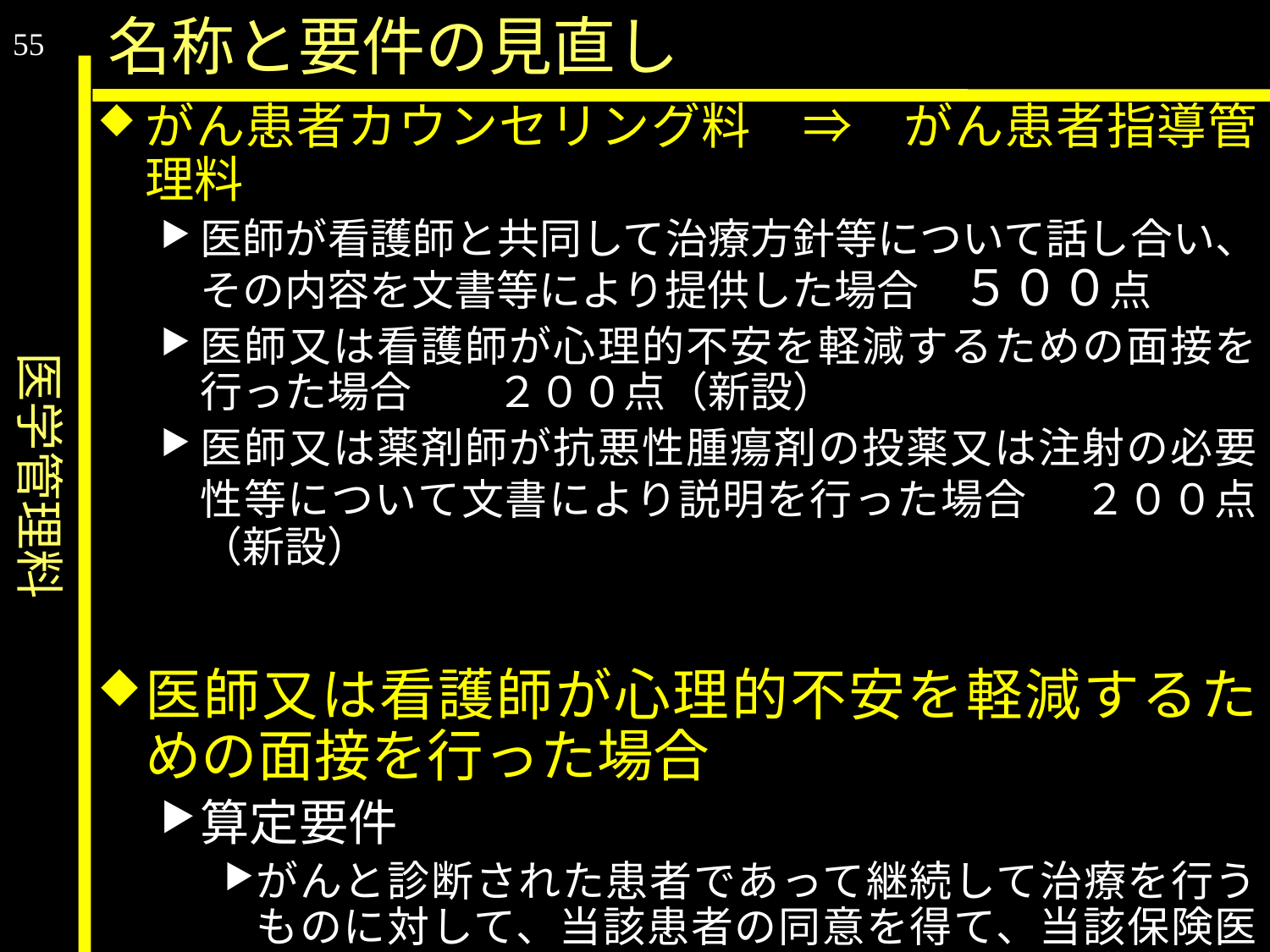

医学管理料
名称と要件の見直し
55

がん患者カウンセリング料　⇒　がん患者指導管理料
医師が看護師と共同して治療方針等について話し合い、その内容を文書等により提供した場合　５００点
医師又は看護師が心理的不安を軽減するための面接を行った場合　　２００点（新設）
医師又は薬剤師が抗悪性腫瘍剤の投薬又は注射の必要性等について文書により説明を行った場合　 ２００点（新設）

医師又は看護師が心理的不安を軽減するための面接を行った場合
算定要件
がんと診断された患者であって継続して治療を行うものに対して、当該患者の同意を得て、当該保険医療機関の保険医又は医師の指示に基づき看護師が、患者の心理的不安を軽減するための指導を実施した場合に６回限度に算定